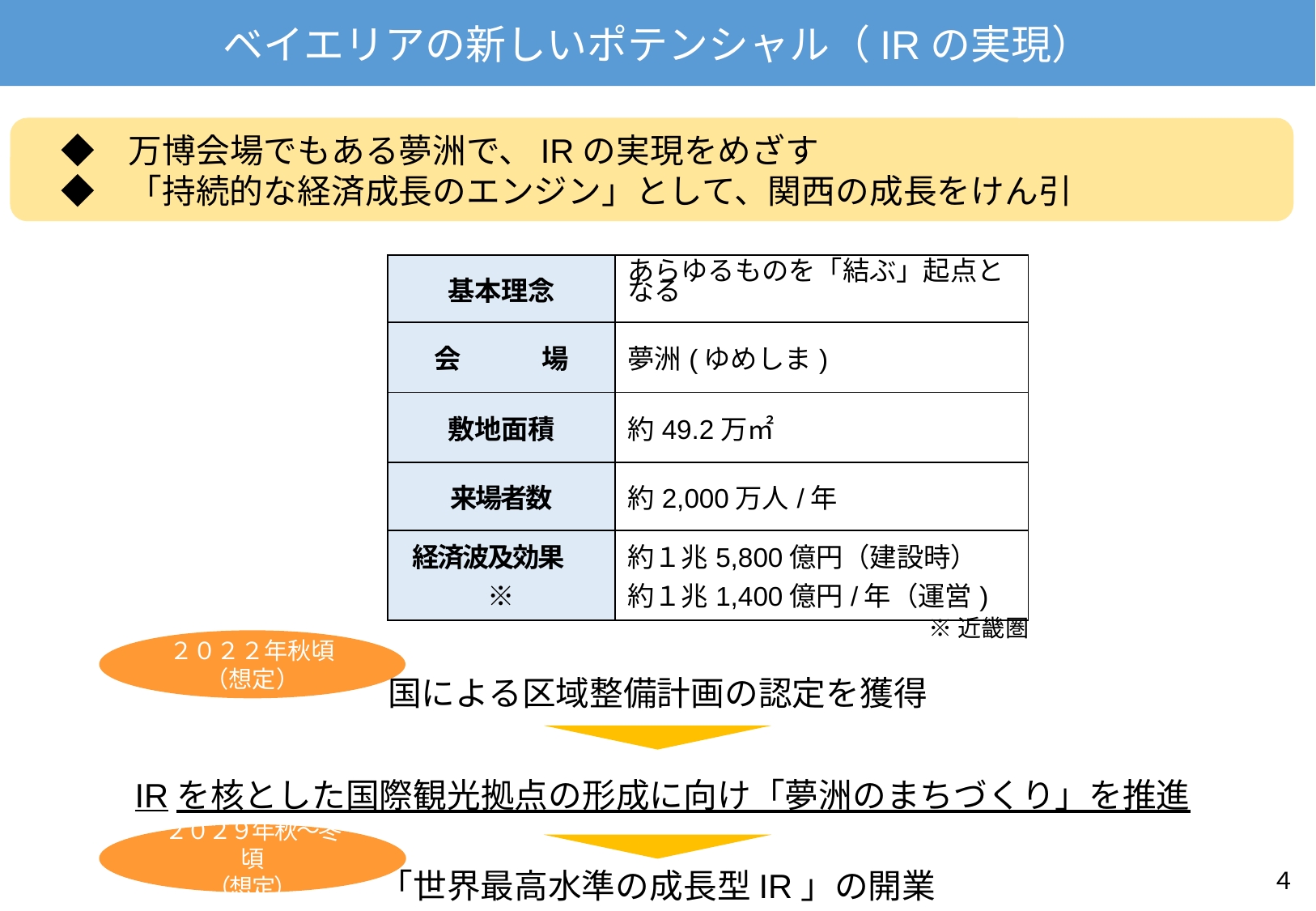

ベイエリアの新しいポテンシャル（IRの実現）
　◆　万博会場でもある夢洲で、IRの実現をめざす
　◆　「持続的な経済成長のエンジン」として、関西の成長をけん引
| 基本理念 | あらゆるものを「結ぶ」起点となる |
| --- | --- |
| 会　　　場 | 夢洲(ゆめしま) |
| 敷地面積 | 約49.2万㎡ |
| 来場者数 | 約2,000万人/年 |
| 経済波及効果　※ | 約１兆5,800億円（建設時） 約１兆1,400億円/年（運営) |
※近畿圏
２０２２年秋頃
（想定）
国による区域整備計画の認定を獲得

IRを核とした国際観光拠点の形成に向け「夢洲のまちづくり」を推進
２０２９年秋～冬頃
（想定）

「世界最高水準の成長型IR」の開業
４